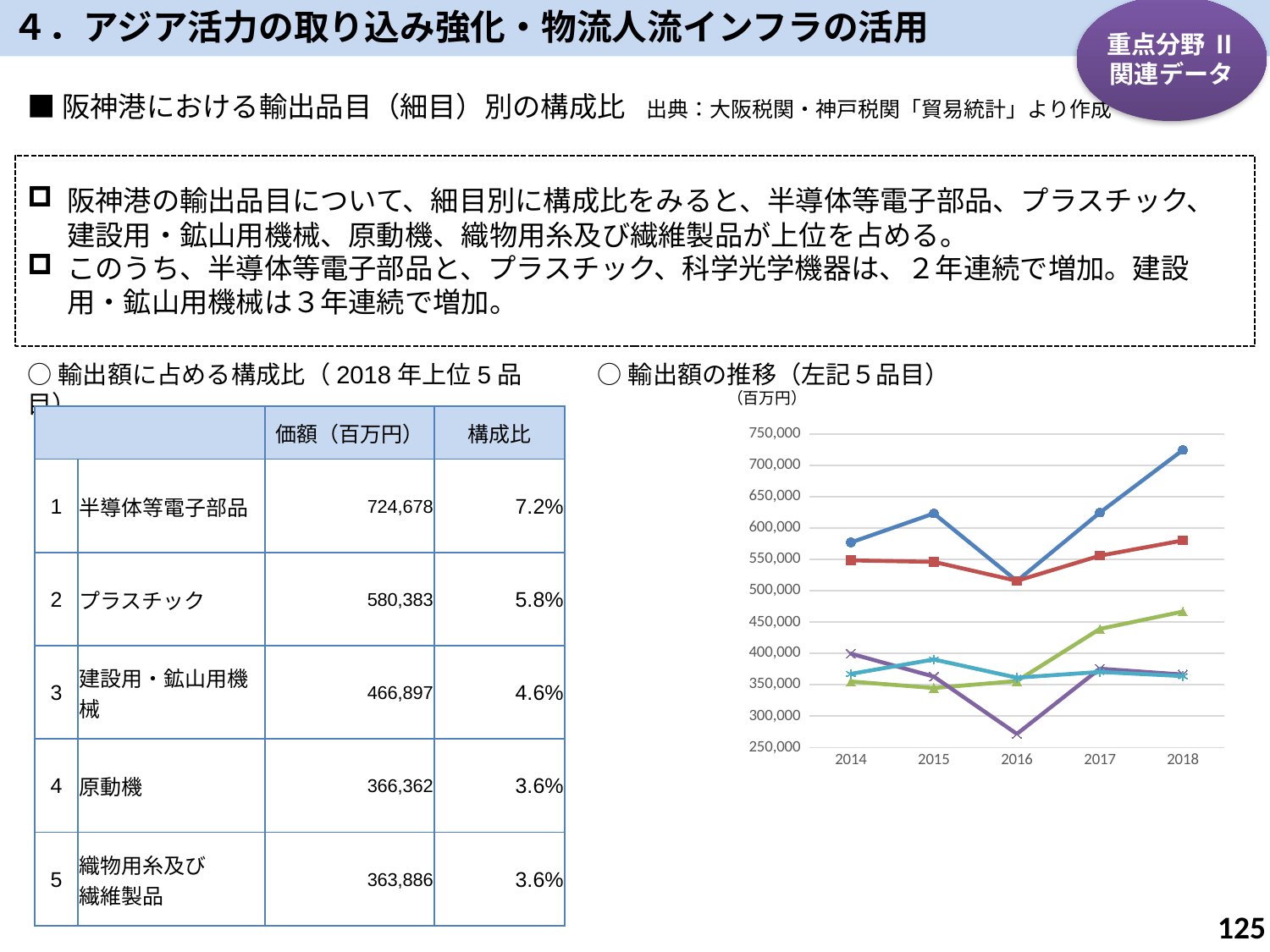

４．アジア活力の取り込み強化・物流人流インフラの活用
重点分野 Ⅱ
関連データ
■阪神港における輸出品目（細目）別の構成比　出典：大阪税関・神戸税関「貿易統計」より作成
阪神港の輸出品目について、細目別に構成比をみると、半導体等電子部品、プラスチック、建設用・鉱山用機械、原動機、織物用糸及び繊維製品が上位を占める。
このうち、半導体等電子部品と、プラスチック、科学光学機器は、２年連続で増加。建設用・鉱山用機械は３年連続で増加。
○輸出額に占める構成比（2018年上位5品目）
○輸出額の推移（左記５品目）
（百万円）
|  |  | 価額（百万円） | 構成比 |
| --- | --- | --- | --- |
| 1 | 半導体等電子部品 | 724,678 | 7.2% |
| 2 | プラスチック | 580,383 | 5.8% |
| 3 | 建設用・鉱山用機械 | 466,897 | 4.6% |
| 4 | 原動機 | 366,362 | 3.6% |
| 5 | 織物用糸及び 繊維製品 | 363,886 | 3.6% |

### Chart

| Category | 半導体等電子部品 | プラスチック | 建設用・鉱山用機械 | 原動機 | 織物用糸及び繊維製品 |
|---|---|---|---|---|---|
| 2014 | 577185.0 | 548648.0 | 355277.0 | 399761.0 | 367387.0 |
| 2015 | 623424.0 | 546243.0 | 344938.0 | 363061.0 | 390528.0 |
| 2016 | 515735.0 | 515964.0 | 355970.0 | 271684.0 | 361366.0 |
| 2017 | 624786.0 | 556026.0 | 439255.0 | 375665.0 | 370516.0 |
| 2018 | 724678.0 | 580383.0 | 466897.0 | 366362.0 | 363886.0 |
125